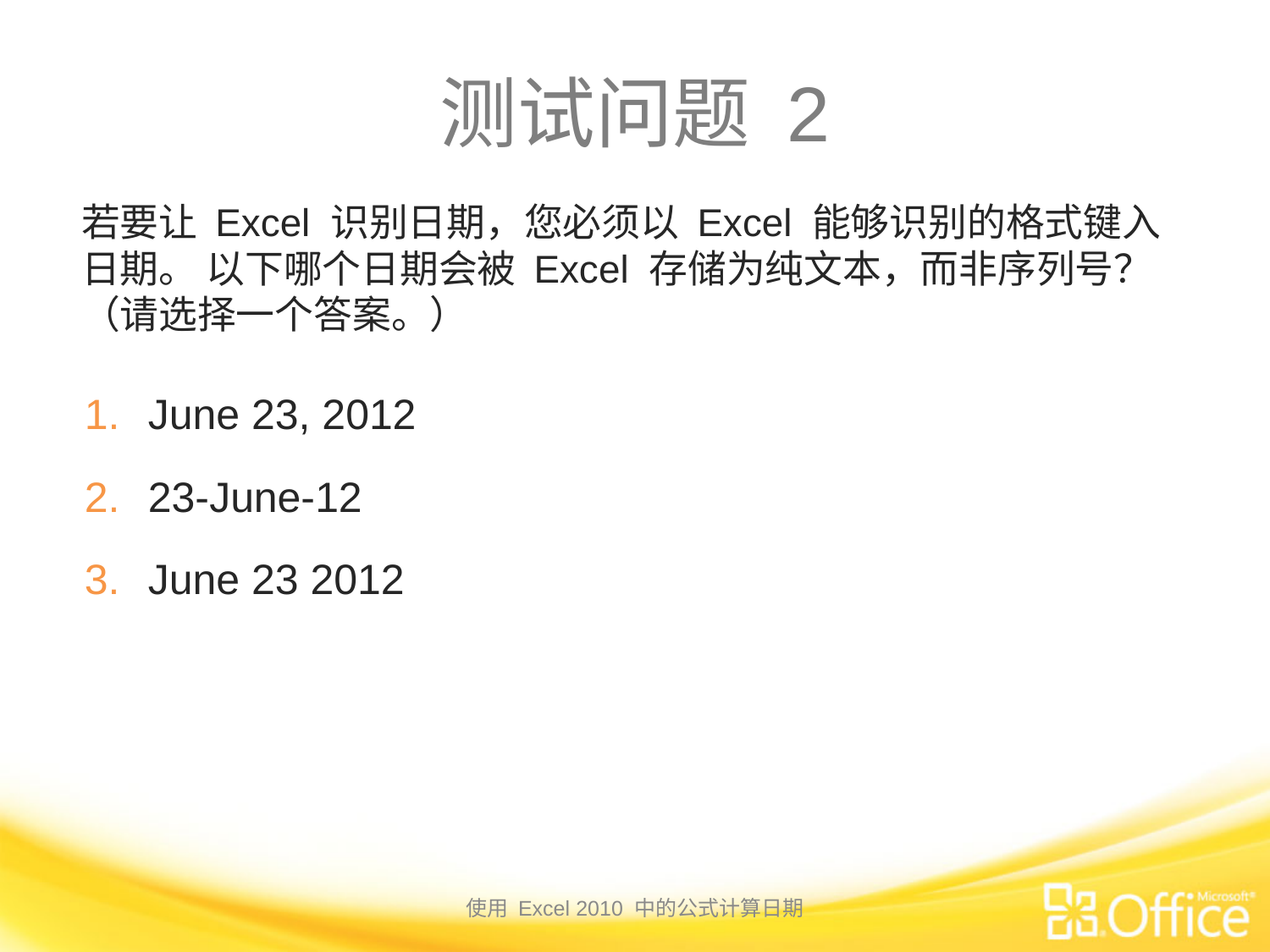

# 测试问题 2
若要让 Excel 识别日期，您必须以 Excel 能够识别的格式键入日期。 以下哪个日期会被 Excel 存储为纯文本，而非序列号？ （请选择一个答案。）
June 23, 2012
23-June-12
June 23 2012
使用 Excel 2010 中的公式计算日期